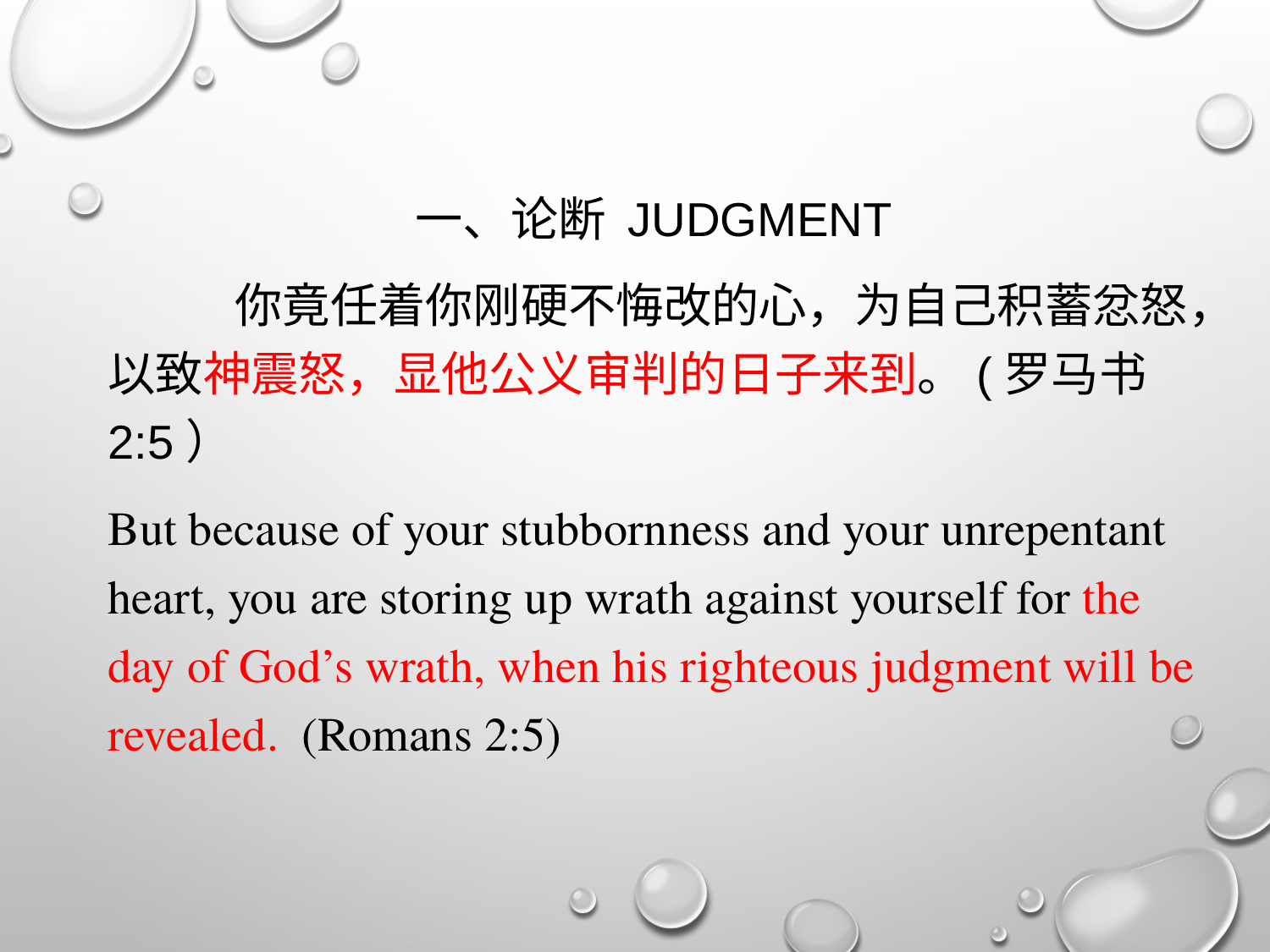

一、论断 judgment
	你竟任着你刚硬不悔改的心，为自己积蓄忿怒，以致神震怒，显他公义审判的日子来到。(罗马书 2:5）
But because of your stubbornness and your unrepentant heart, you are storing up wrath against yourself for the day of God’s wrath, when his righteous judgment will be revealed.  (Romans 2:5)